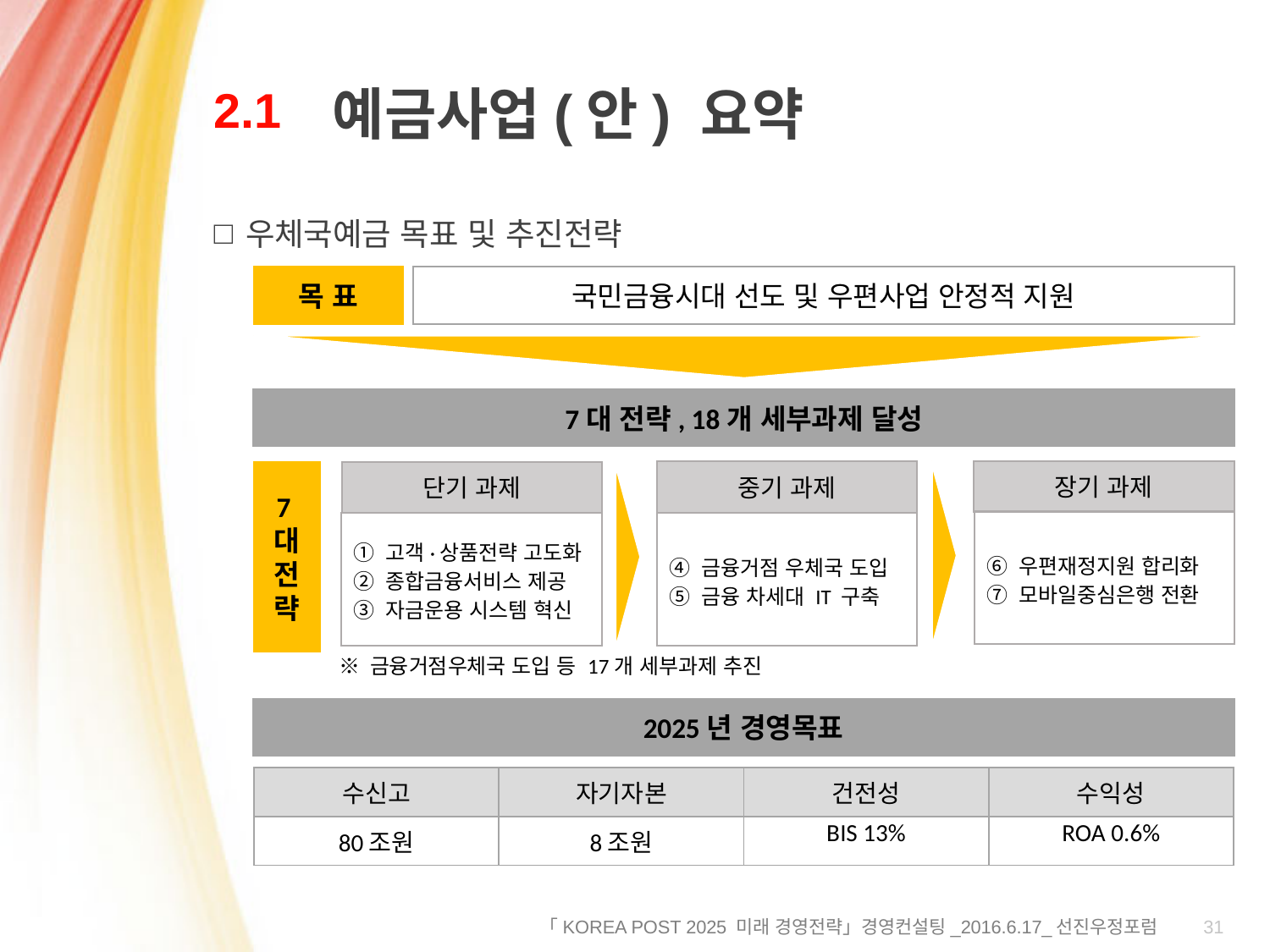

# 2.1
예금사업(안) 요약
우체국예금 목표 및 추진전략
목 표
국민금융시대 선도 및 우편사업 안정적 지원

7대 전략, 18개 세부과제 달성
장기 과제
중기 과제
단기 과제
7대전략
⑥ 우편재정지원 합리화
⑦ 모바일중심은행 전환
① 고객·상품전략 고도화
② 종합금융서비스 제공
③ 자금운용 시스템 혁신
④ 금융거점 우체국 도입
⑤ 금융 차세대 IT 구축

※ 금융거점우체국 도입 등 17개 세부과제 추진
2025년 경영목표
| 수신고 | 자기자본 | 건전성 | 수익성 |
| --- | --- | --- | --- |
| 80조원 | 8조원 | BIS 13% | ROA 0.6% |
31